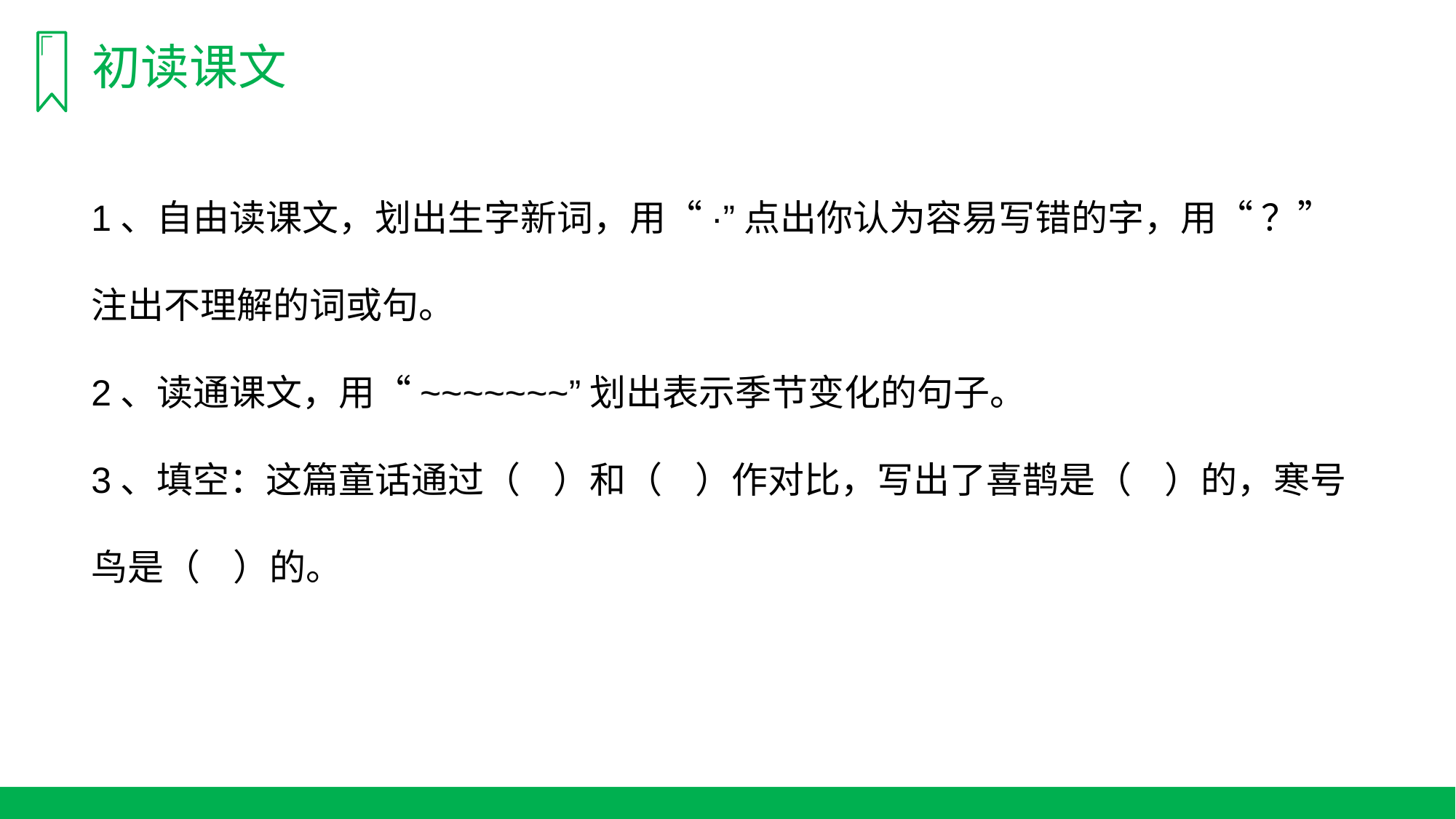

初读课文

1、自由读课文，划出生字新词，用“·”点出你认为容易写错的字，用“ ？”注出不理解的词或句。
2、读通课文，用“~~~~~~~”划出表示季节变化的句子。
3、填空：这篇童话通过（    ）和（    ）作对比，写出了喜鹊是（    ）的，寒号鸟是（    ）的。